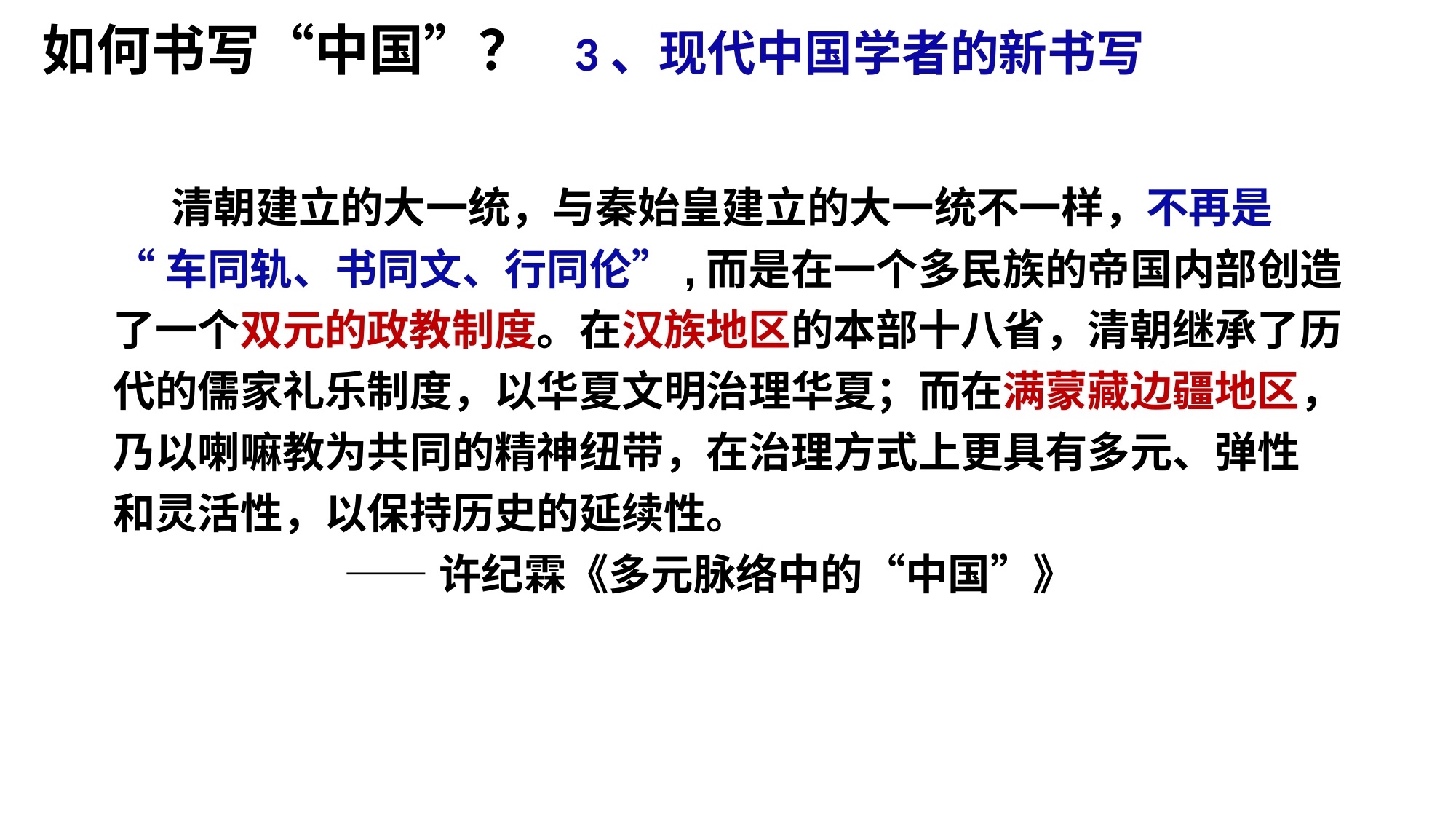

如何书写“中国”？
3、现代中国学者的新书写
     清朝建立的大一统，与秦始皇建立的大一统不一样，不再是
“车同轨、书同文、行同伦”,而是在一个多民族的帝国内部创造
了一个双元的政教制度。在汉族地区的本部十八省，清朝继承了历
代的儒家礼乐制度，以华夏文明治理华夏；而在满蒙藏边疆地区，
乃以喇嘛教为共同的精神纽带，在治理方式上更具有多元、弹性
和灵活性，以保持历史的延续性。
                        ——许纪霖《多元脉络中的“中国”》